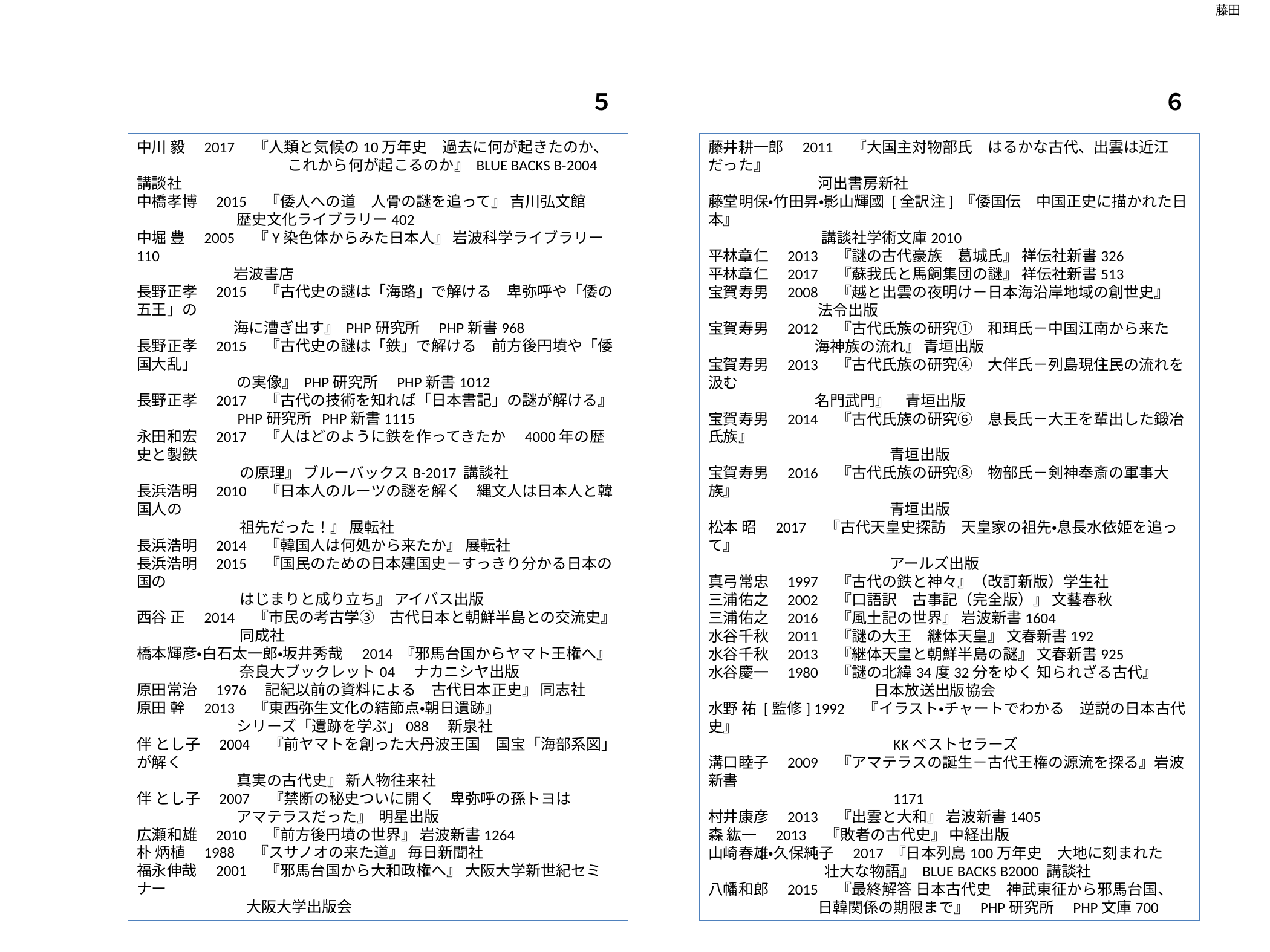

藤田
５
６
中川 毅　2017　『人類と気候の10万年史　過去に何が起きたのか、
　　　　　　　　　　これから何が起こるのか』 BLUE BACKS B-2004　講談社
中橋孝博　2015　『倭人への道　人骨の謎を追って』 吉川弘文館
                             歴史文化ライブラリー402
中堀 豊　2005　『Y染色体からみた日本人』 岩波科学ライブラリー110
                            岩波書店
長野正孝　2015　『古代史の謎は「海路」で解ける　卑弥呼や「倭の五王」の
                            海に漕ぎ出す』 PHP研究所　PHP新書968
長野正孝　2015　『古代史の謎は「鉄」で解ける　前方後円墳や「倭国大乱」
                             の実像』 PHP研究所　PHP新書1012
長野正孝　2017　『古代の技術を知れば「日本書記」の謎が解ける』
                             PHP研究所  PHP新書1115
永田和宏　2017　『人はどのように鉄を作ってきたか　4000年の歴史と製鉄
                              の原理』 ブルーバックスB-2017 講談社
長浜浩明　2010　『日本人のルーツの謎を解く　縄文人は日本人と韓国人の
                              祖先だった！』 展転社
長浜浩明　2014　『韓国人は何処から来たか』 展転社
長浜浩明　2015　『国民のための日本建国史－すっきり分かる日本の国の
                              はじまりと成り立ち』 アイバス出版
西谷 正　2014　『市民の考古学③　古代日本と朝鮮半島との交流史』
                              同成社
橋本輝彦・白石太一郎・坂井秀哉　2014 『邪馬台国からヤマト王権へ』
                              奈良大ブックレット04　ナカニシヤ出版
原田常治　1976　記紀以前の資料による　古代日本正史』 同志社
原田 幹　2013　『東西弥生文化の結節点・朝日遺跡』
                             シリーズ「遺跡を学ぶ」088　新泉社
伴 とし子　2004　『前ヤマトを創った大丹波王国　国宝「海部系図」が解く
                             真実の古代史』 新人物往来社
伴 とし子　2007　『禁断の秘史ついに開く　卑弥呼の孫トヨは
                             アマテラスだった』  明星出版
広瀬和雄　2010　『前方後円墳の世界』 岩波新書1264
朴 炳植　1988　『スサノオの来た道』 毎日新聞社
福永伸哉　2001　『邪馬台国から大和政権へ』 大阪大学新世紀セミナー
                                大阪大学出版会
藤井耕一郎　2011　『大国主対物部氏　はるかな古代、出雲は近江だった』
                                河出書房新社
藤堂明保・竹田昇・影山輝國 [全訳注] 『倭国伝　中国正史に描かれた日本』
                                 講談社学術文庫2010
平林章仁　2013　『謎の古代豪族　葛城氏』 祥伝社新書326
平林章仁　2017　『蘇我氏と馬飼集団の謎』 祥伝社新書513
宝賀寿男　2008　『越と出雲の夜明け－日本海沿岸地域の創世史』
                                法令出版
宝賀寿男　2012　『古代氏族の研究①　和珥氏－中国江南から来た
                               海神族の流れ』 青垣出版
宝賀寿男　2013　『古代氏族の研究④　大伴氏－列島現住民の流れを汲む
                               名門武門』　青垣出版
宝賀寿男　2014　『古代氏族の研究⑥　息長氏－大王を輩出した鍛冶氏族』
　　　　　　　　　　　　青垣出版
宝賀寿男　2016　『古代氏族の研究⑧　物部氏－剣神奉斎の軍事大族』
　　　　　　　　　　　　青垣出版
松本 昭　2017　『古代天皇史探訪　天皇家の祖先・息長水依姫を追って』
　　　　　　　　　　　　アールズ出版
真弓常忠　1997　『古代の鉄と神々』（改訂新版）学生社
三浦佑之　2002　『口語訳　古事記（完全版）』 文藝春秋
三浦佑之　2016　『風土記の世界』 岩波新書1604
水谷千秋　2011　『謎の大王　継体天皇』 文春新書192
水谷千秋　2013　『継体天皇と朝鮮半島の謎』 文春新書925
水谷慶一　1980　『謎の北緯34度32分をゆく 知られざる古代』
　　　　　　　　　　　日本放送出版協会
水野 祐 [監修] 1992　『イラスト・チャートでわかる　逆説の日本古代史』
　　　　　　　　　　　　KKベストセラーズ
溝口睦子　2009　『アマテラスの誕生－古代王権の源流を探る』岩波新書
　　　　　　　　　　　　1171
村井康彦　2013　『出雲と大和』 岩波新書1405
森 紘一　2013　『敗者の古代史』 中経出版
山崎春雄・久保純子　2017 『日本列島100万年史　大地に刻まれた
                                  壮大な物語』 BLUE BACKS B2000 講談社
八幡和郎　2015　『最終解答 日本古代史　神武東征から邪馬台国、
                                日韓関係の期限まで』	PHP研究所　PHP文庫700